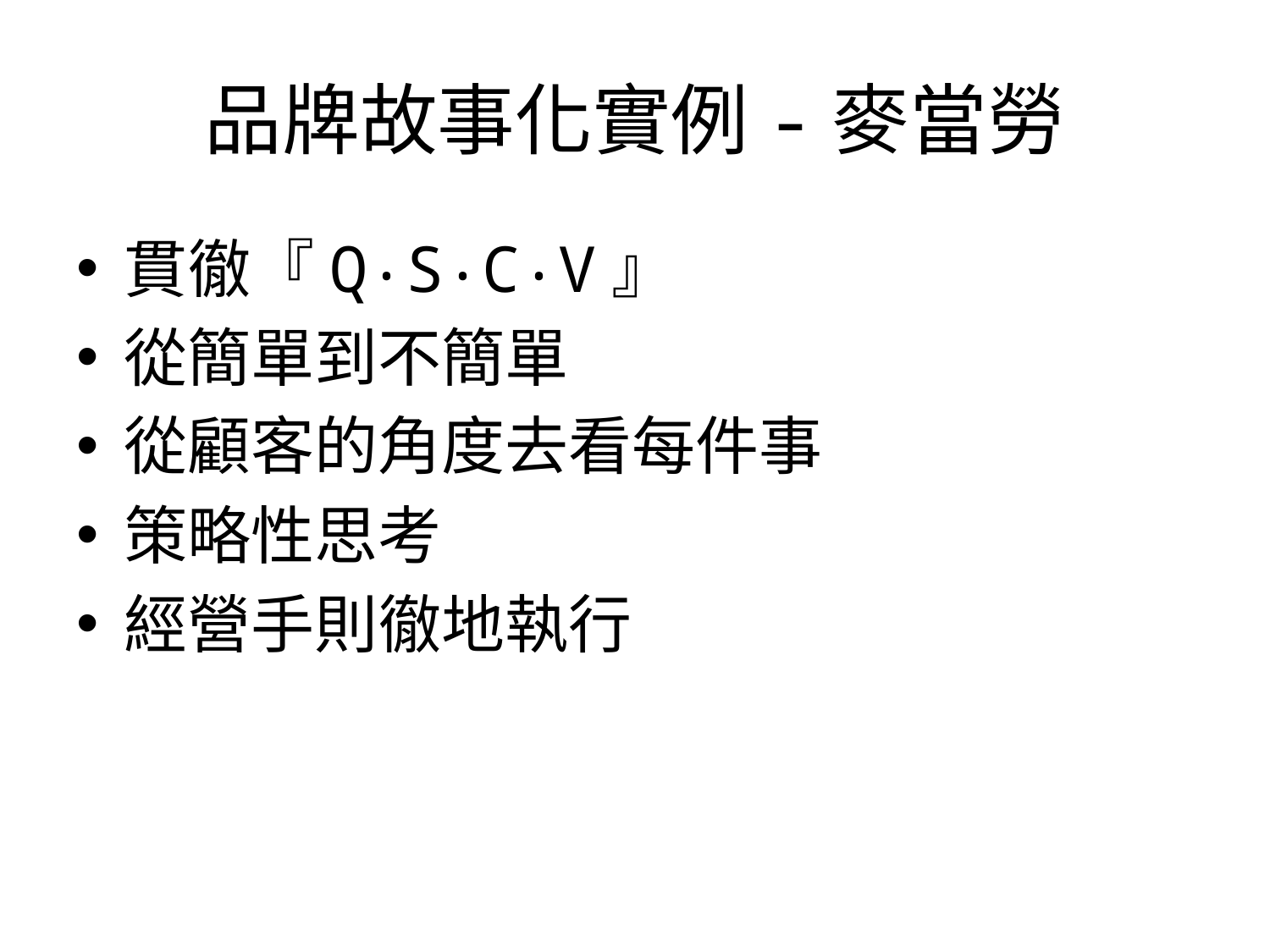

# 品牌故事化實例-麥當勞
貫徹『Q‧S‧C‧V』
從簡單到不簡單
從顧客的角度去看每件事
策略性思考
經營手則徹地執行